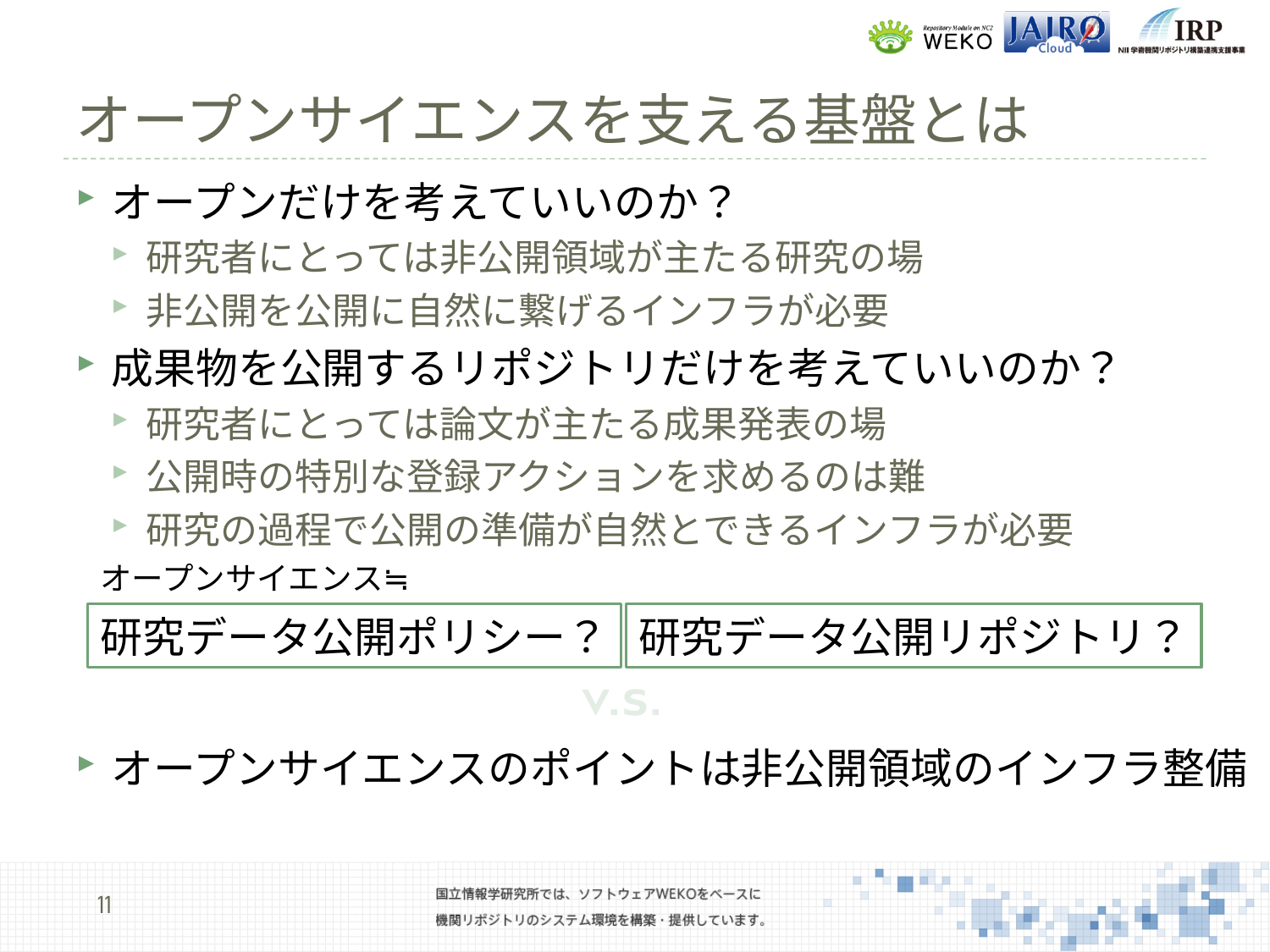

# オープンサイエンスを支える基盤とは
オープンだけを考えていいのか？
研究者にとっては非公開領域が主たる研究の場
非公開を公開に自然に繋げるインフラが必要
成果物を公開するリポジトリだけを考えていいのか？
研究者にとっては論文が主たる成果発表の場
公開時の特別な登録アクションを求めるのは難
研究の過程で公開の準備が自然とできるインフラが必要

オープンサイエンスのポイントは非公開領域のインフラ整備
オープンサイエンス≒
研究データ公開ポリシー？
研究データ公開リポジトリ？
v.s.
11